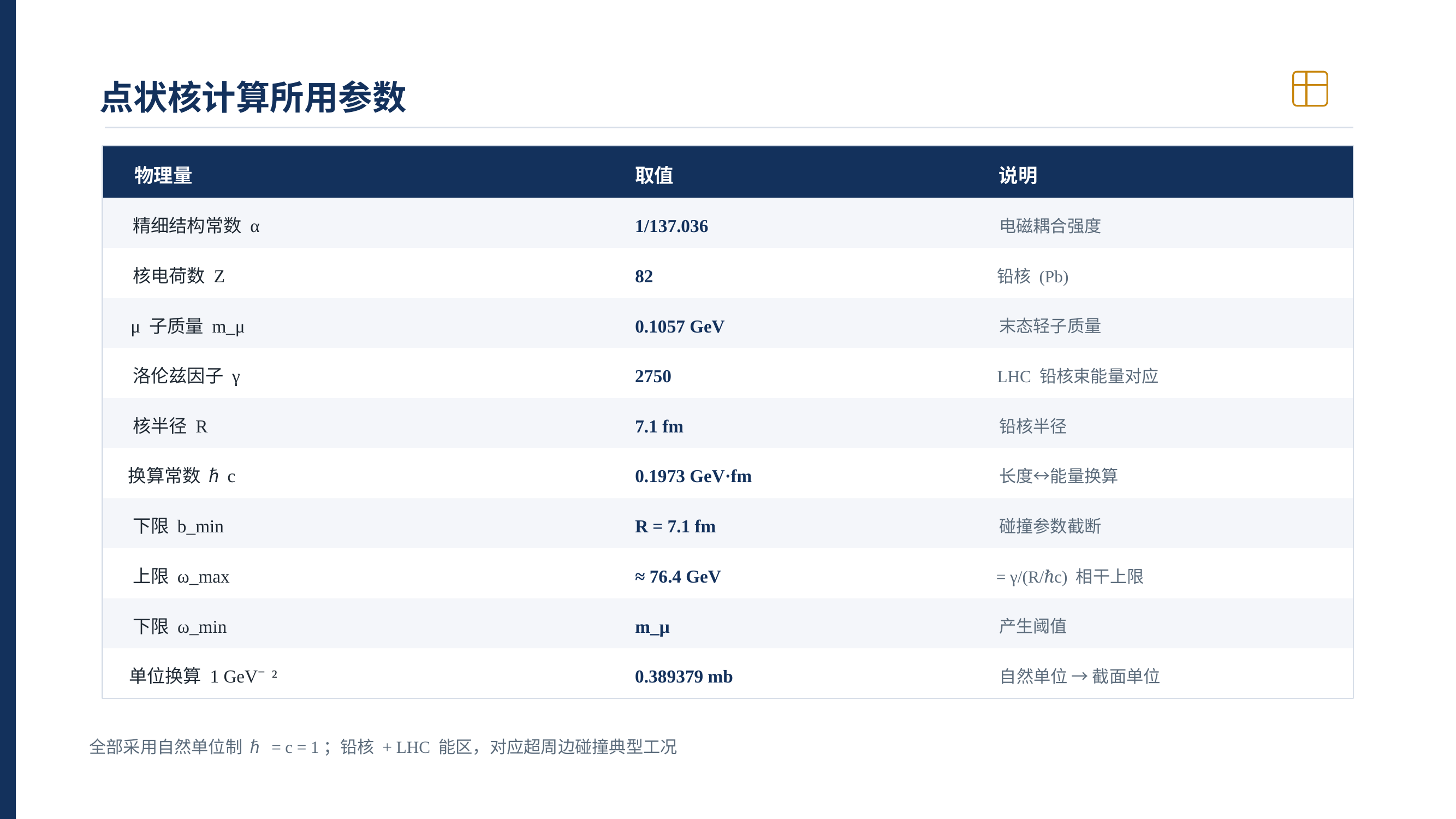

点状核计算所用参数

物理量
取值
说明

精细结构常数 α
1/137.036
电磁耦合强度

核电荷数 Z
82
铅核 (Pb)

μ 子质量 m_μ
0.1057 GeV
末态轻子质量

洛伦兹因子 γ
2750
LHC 铅核束能量对应

核半径 R
7.1 fm
铅核半径

换算常数 ℏc
0.1973 GeV·fm
长度↔能量换算

下限 b_min
R = 7.1 fm
碰撞参数截断

上限 ω_max
≈ 76.4 GeV
= γ/(R/ℏc) 相干上限

下限 ω_min
m_μ
产生阈值

单位换算 1 GeV⁻²
0.389379 mb
自然单位 → 截面单位
全部采用自然单位制 ℏ = c = 1；铅核 + LHC 能区，对应超周边碰撞典型工况